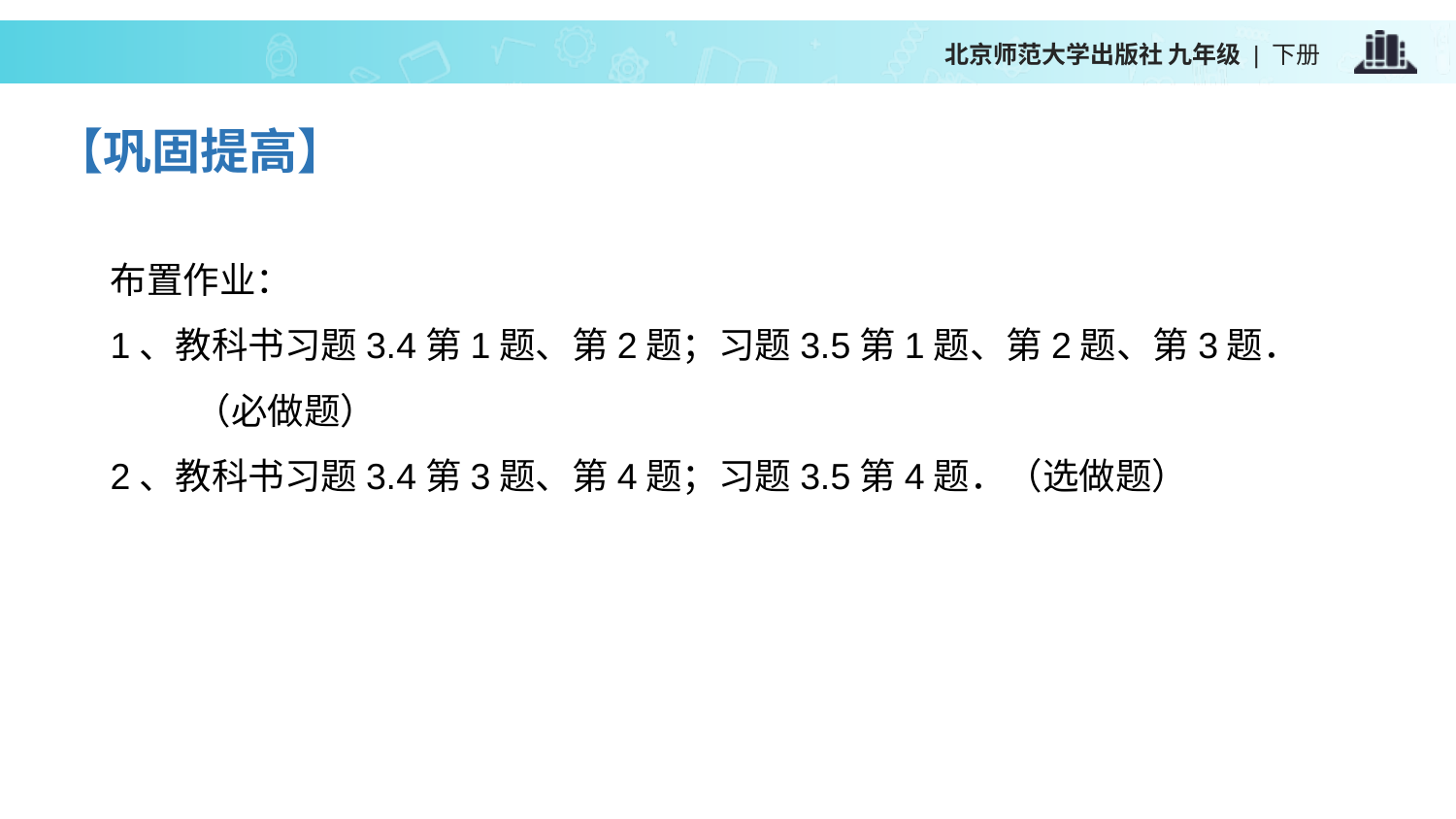

【巩固提高】
布置作业：
1、教科书习题3.4第1题、第2题；习题3.5第1题、第2题、第3题．（必做题）
2、教科书习题3.4第3题、第4题；习题3.5第4题．（选做题）